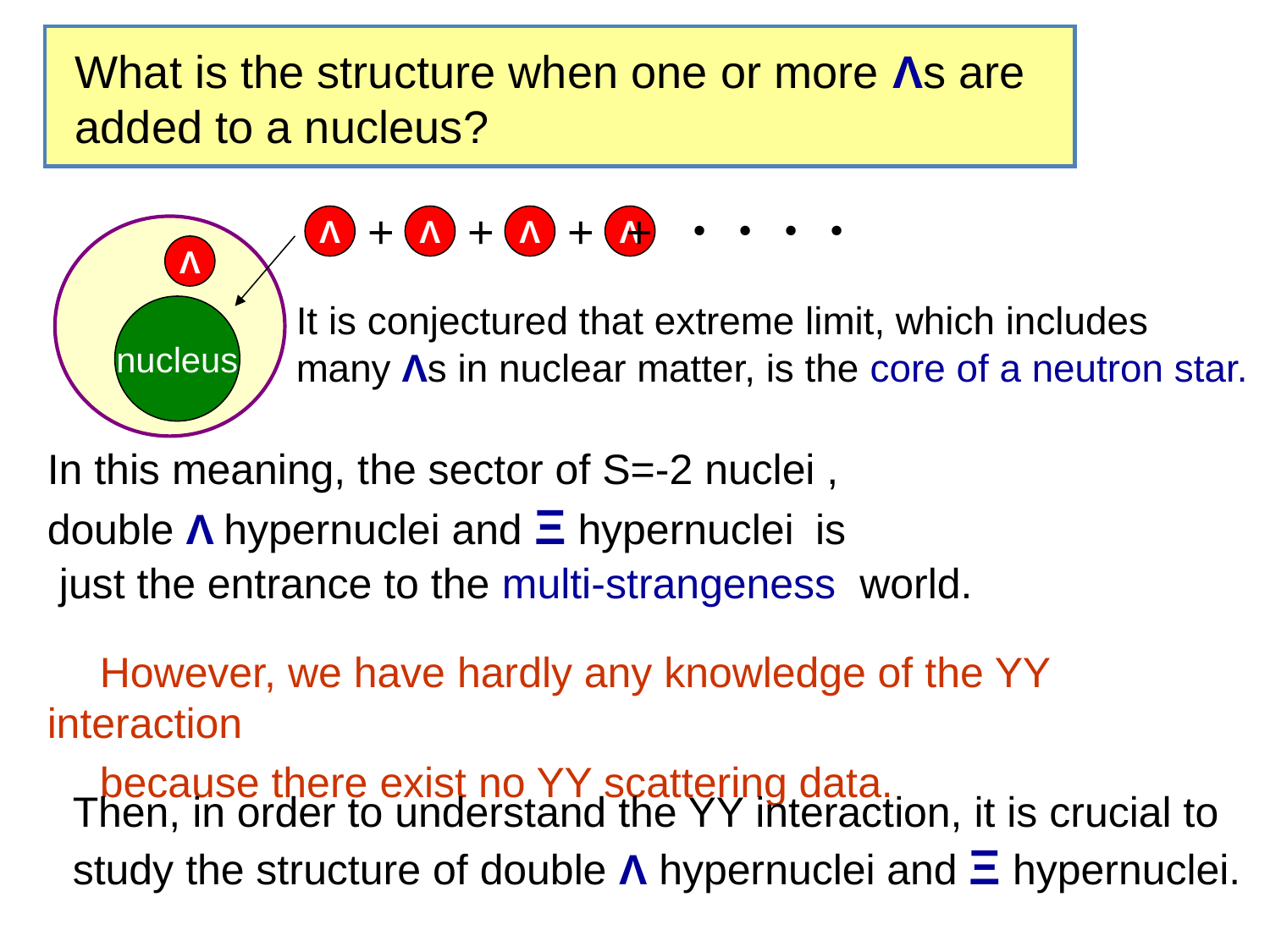

What is the structure when one or more Λs are
added to a nucleus?
+
+
+
+ ・・・・
Λ
Λ
Λ
Λ

Λ

It is conjectured that extreme limit, which includes
many Λs in nuclear matter, is the core of a neutron star.
nucleus
In this meaning, the sector of S=-2 nuclei ,

double Λ hypernuclei and Ξ hypernuclei  is

 just the entrance to the multi-strangeness  world.

　However, we have hardly any knowledge of the YY interaction

　because there exist no YY scattering data.
Then, in order to understand the YY interaction, it is crucial to
study the structure of double Λ hypernuclei and Ξ hypernuclei.